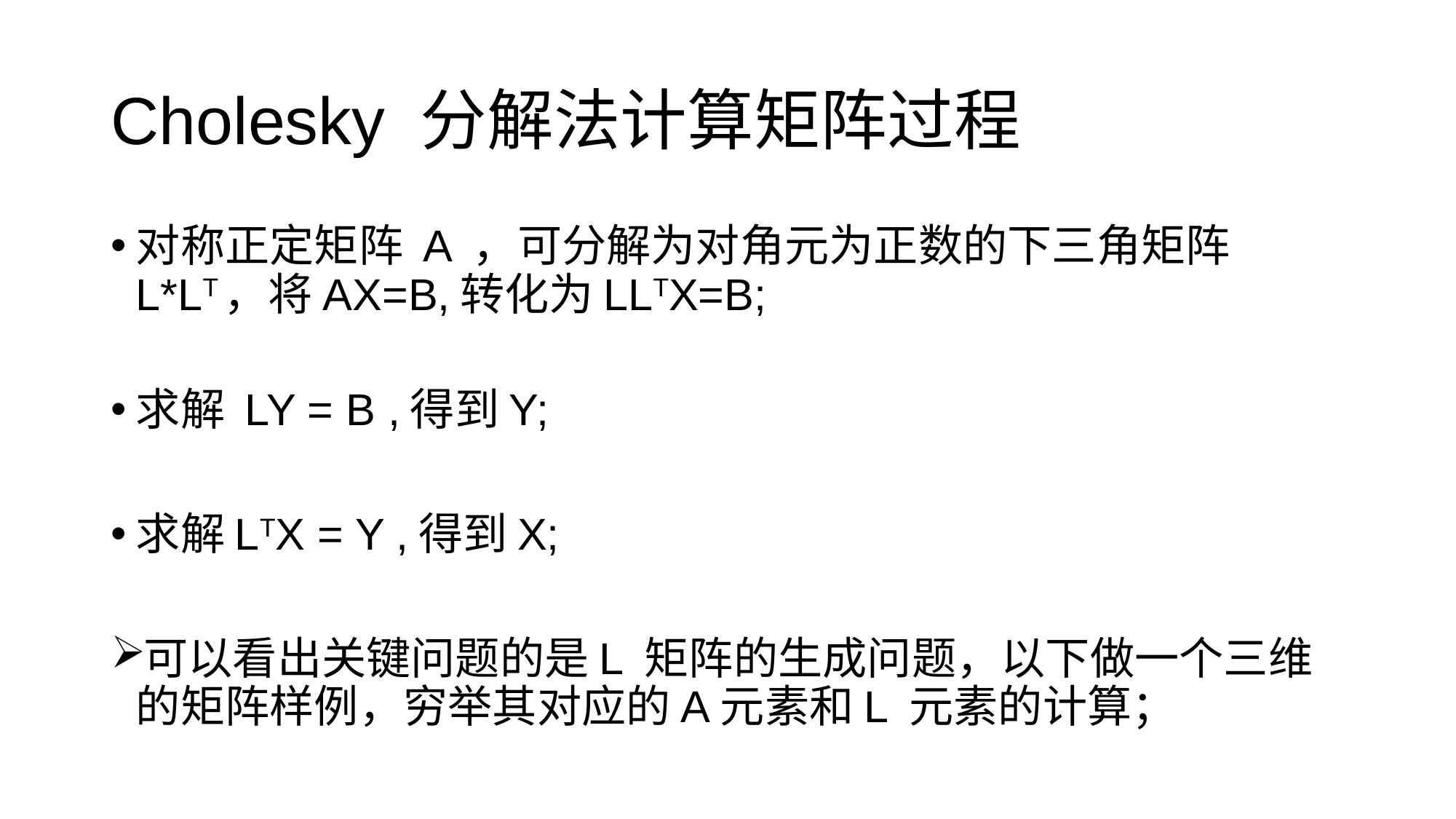

# Cholesky 分解法计算矩阵过程
对称正定矩阵 A ，可分解为对角元为正数的下三角矩阵L*LT，将AX=B,转化为LLTX=B;

求解 LY = B ,得到Y;

求解LTX = Y ,得到X;

可以看出关键问题的是L 矩阵的生成问题，以下做一个三维的矩阵样例，穷举其对应的A元素和L 元素的计算；